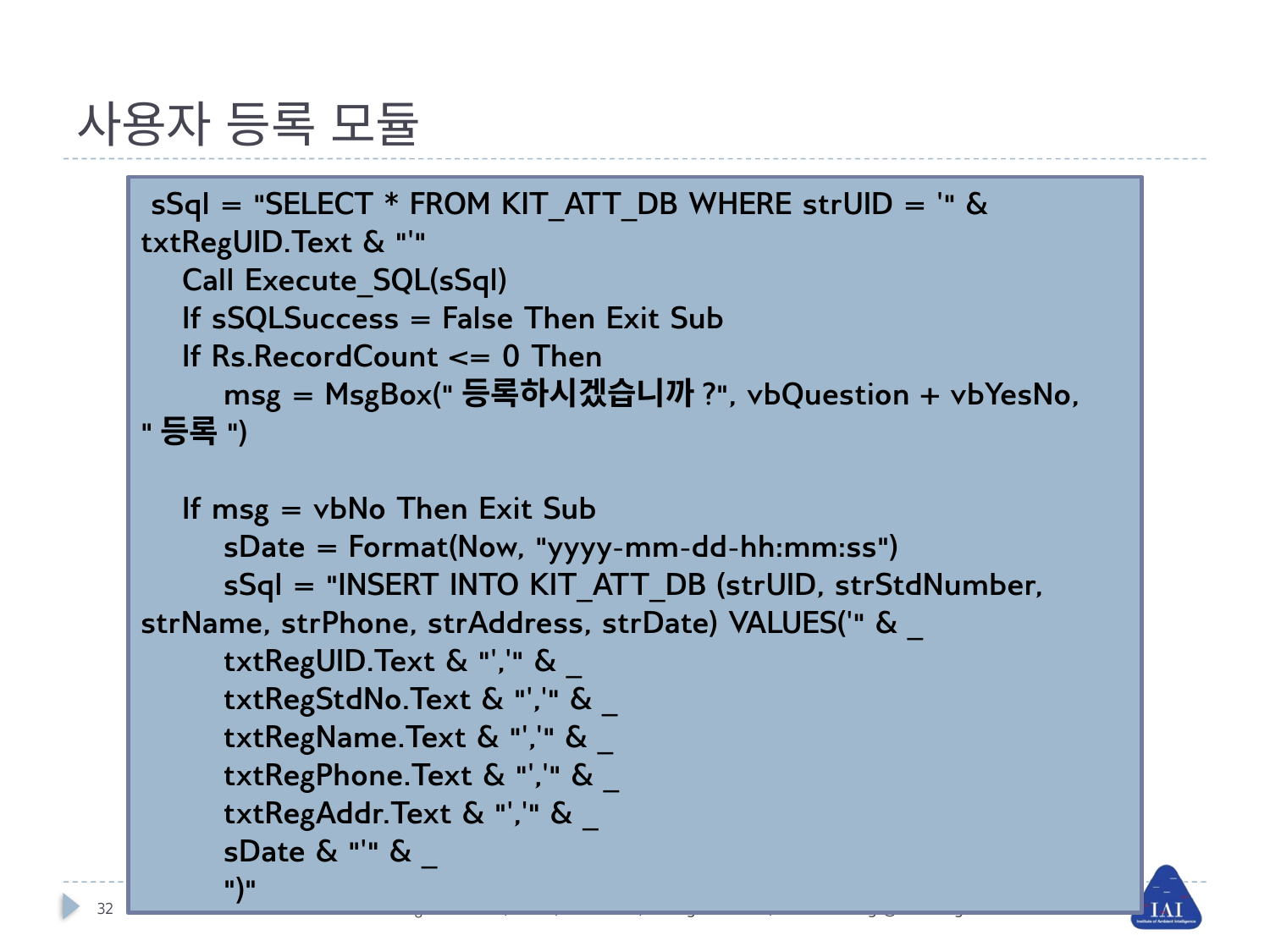

# 사용자 등록 모듈

 sSql = "SELECT * FROM KIT_ATT_DB WHERE strUID = '" & txtRegUID.Text & "'"
    Call Execute_SQL(sSql)
    If sSQLSuccess = False Then Exit Sub
    If Rs.RecordCount <= 0 Then
        msg = MsgBox("등록하시겠습니까?", vbQuestion + vbYesNo, "등록")

    If msg = vbNo Then Exit Sub
        sDate = Format(Now, "yyyy-mm-dd-hh:mm:ss")
        sSql = "INSERT INTO KIT_ATT_DB (strUID, strStdNumber, strName, strPhone, strAddress, strDate) VALUES('" & _
        txtRegUID.Text & "','" & _
        txtRegStdNo.Text & "','" & _
        txtRegName.Text & "','" & _
        txtRegPhone.Text & "','" & _
        txtRegAddr.Text & "','" & _
        sDate & "'" & _
        ")"